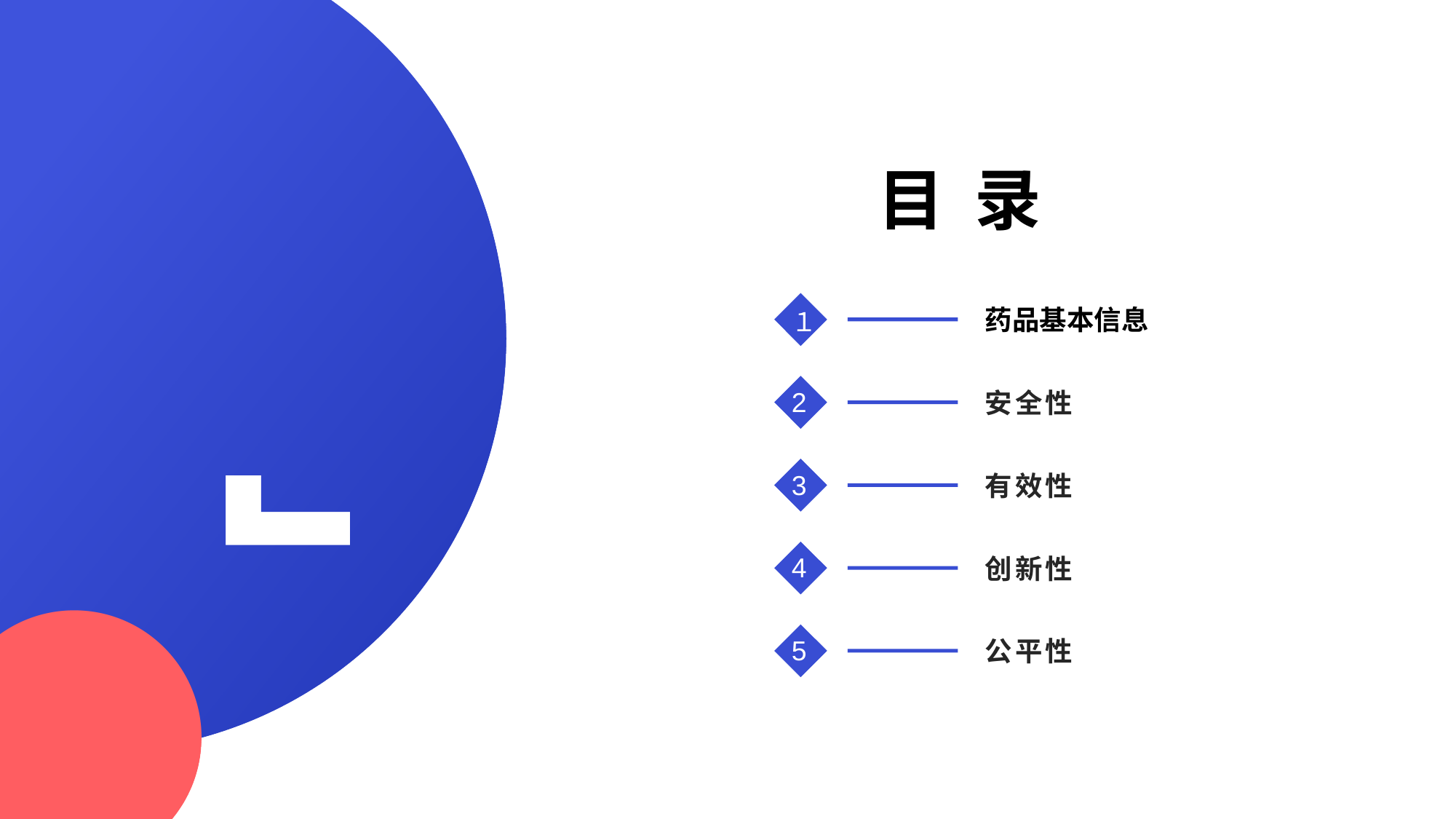

目  录

药品基本信息
１

安全性
2

有效性
3

创新性
4

公平性
5